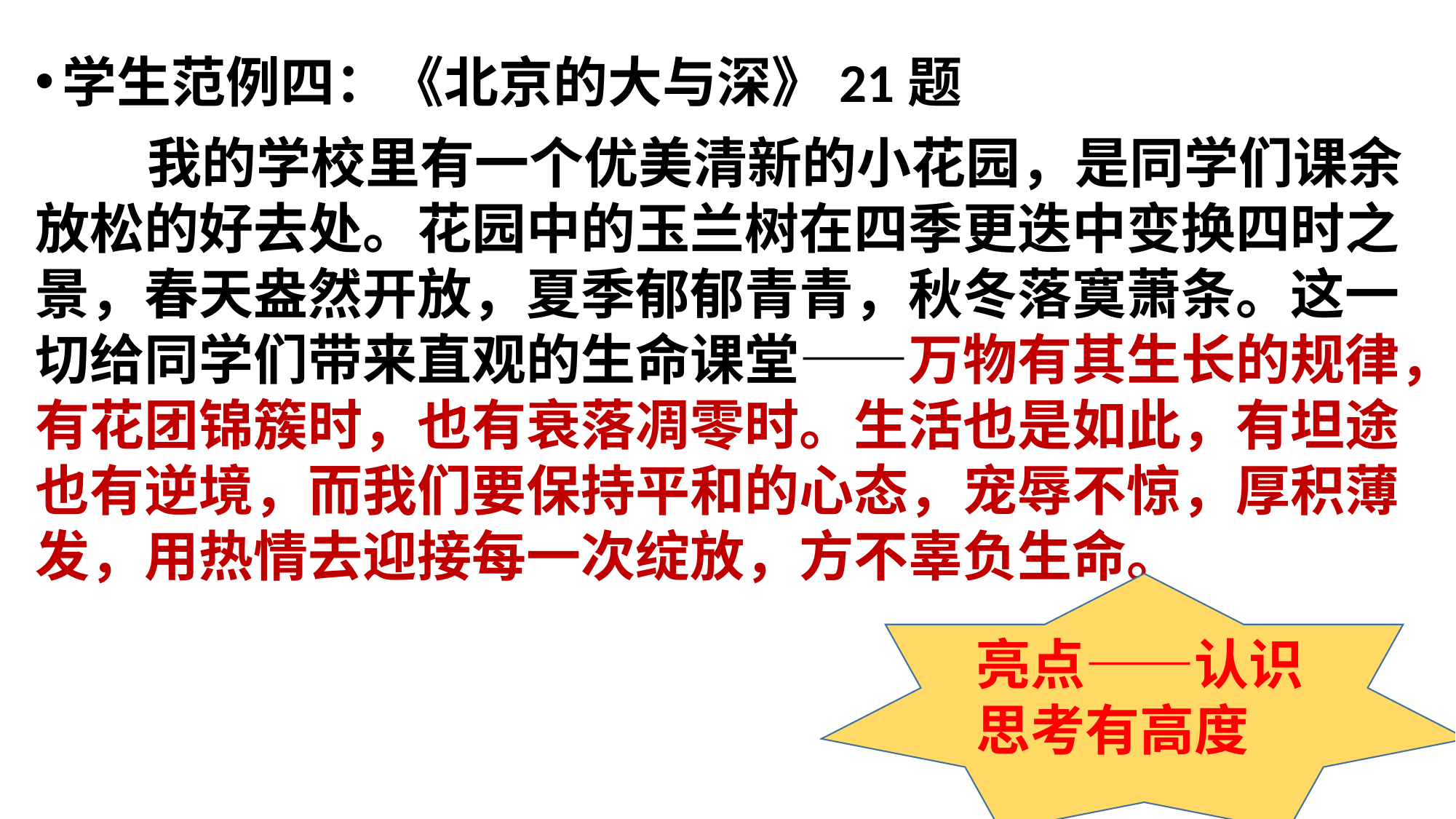

学生范例四：《北京的大与深》21题
        我的学校里有一个优美清新的小花园，是同学们课余放松的好去处。花园中的玉兰树在四季更迭中变换四时之景，春天盎然开放，夏季郁郁青青，秋冬落寞萧条。这一切给同学们带来直观的生命课堂——万物有其生长的规律，有花团锦簇时，也有衰落凋零时。生活也是如此，有坦途也有逆境，而我们要保持平和的心态，宠辱不惊，厚积薄发，用热情去迎接每一次绽放，方不辜负生命。

亮点——认识思考有高度